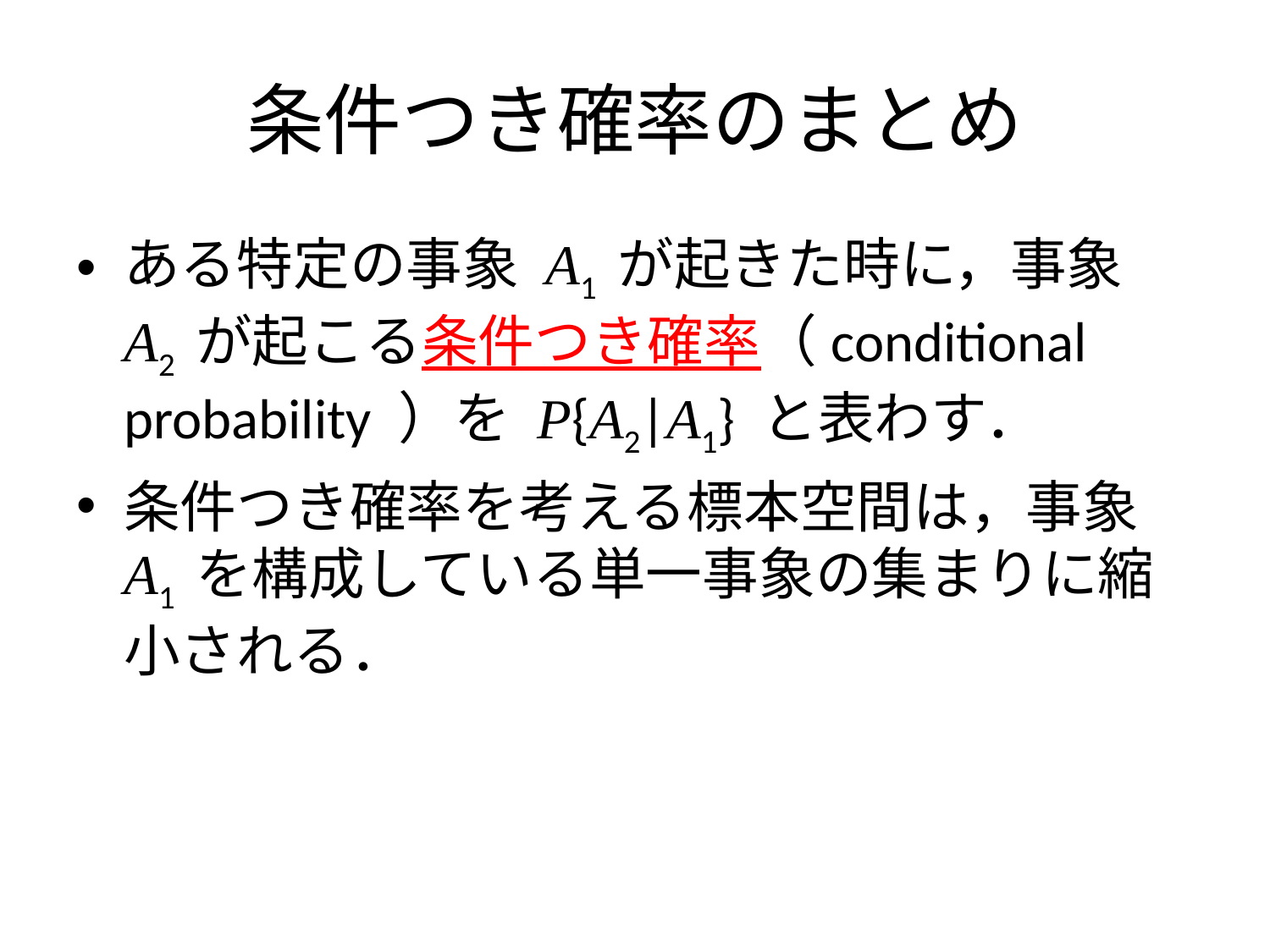

# 条件つき確率のまとめ
ある特定の事象 A1 が起きた時に，事象 A2 が起こる条件つき確率（conditional probability ）を P{A2|A1} と表わす．
条件つき確率を考える標本空間は，事象 A1 を構成している単一事象の集まりに縮小される．